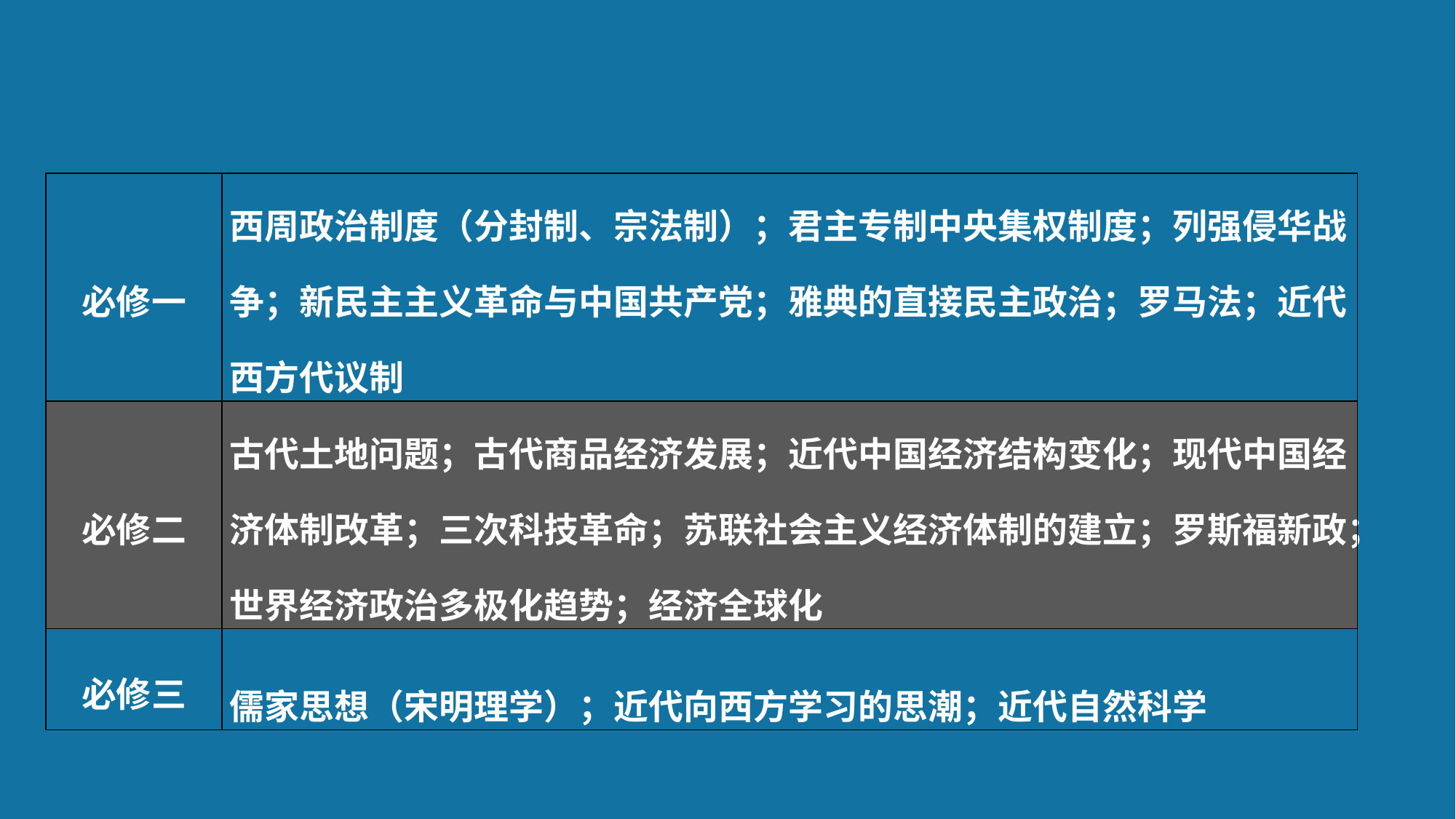

考题研究——高频考点

| 必修一 | 西周政治制度（分封制、宗法制）；君主专制中央集权制度；列强侵华战争；新民主主义革命与中国共产党；雅典的直接民主政治；罗马法；近代西方代议制 |
| --- | --- |
| 必修二 | 古代土地问题；古代商品经济发展；近代中国经济结构变化；现代中国经济体制改革；三次科技革命；苏联社会主义经济体制的建立；罗斯福新政；世界经济政治多极化趋势；经济全球化 |
| 必修三 | 儒家思想（宋明理学）；近代向西方学习的思潮；近代自然科学 |